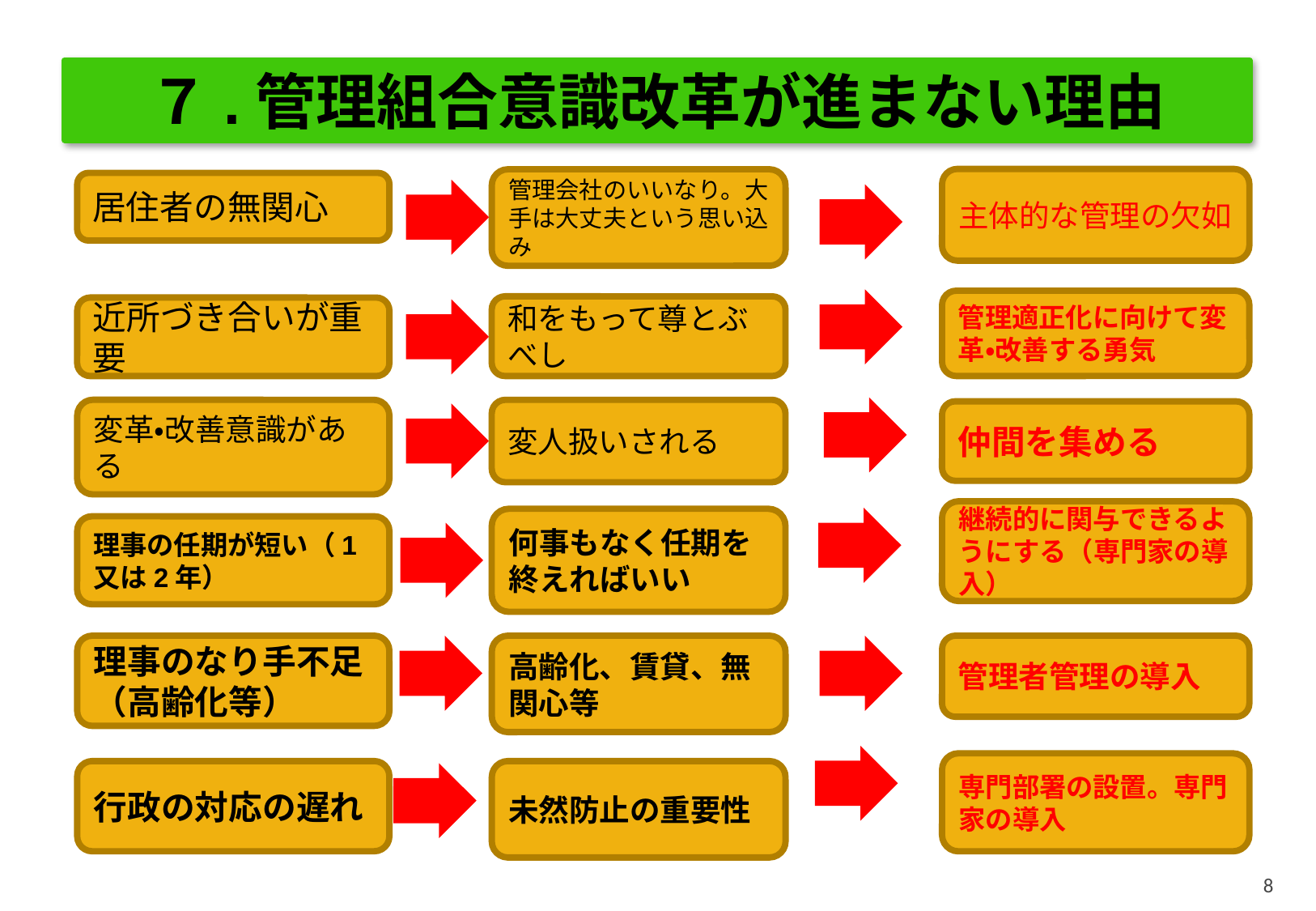

７.管理組合意識改革が進まない理由
主体的な管理の欠如
管理会社のいいなり。大手は大丈夫という思い込み
居住者の無関心

管理適正化に向けて変革・改善する勇気
和をもって尊とぶべし
近所づき合いが重要

変革・改善意識がある
変人扱いされる
仲間を集める

継続的に関与できるようにする（専門家の導入）

何事もなく任期を終えればいい
理事の任期が短い（1又は2年）

理事のなり手不足（高齢化等）

高齢化、賃貸、無関心等
管理者管理の導入

専門部署の設置。専門家の導入
行政の対応の遅れ
未然防止の重要性

8